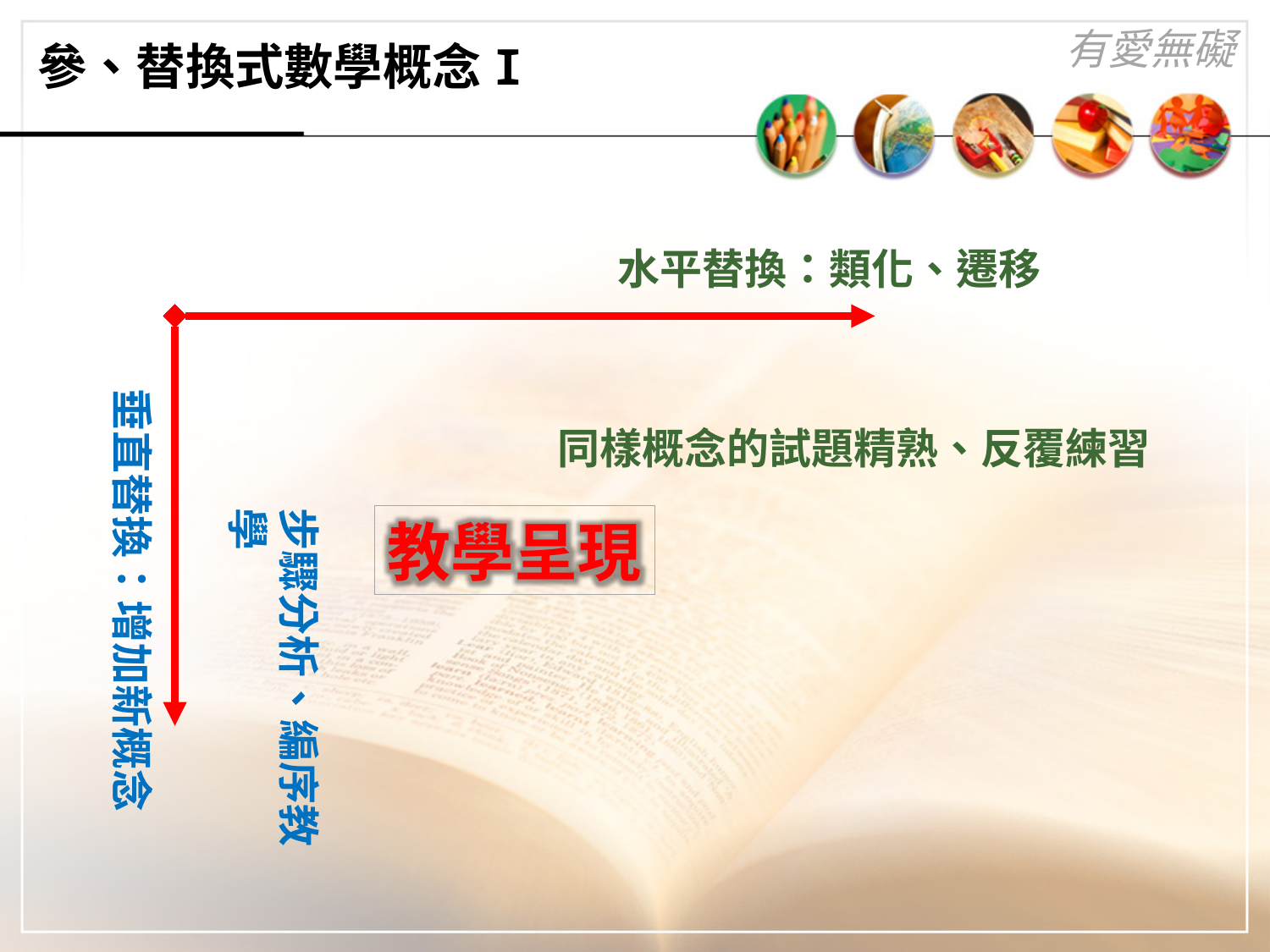

# 參、替換式數學概念I
水平替換：類化、遷移
垂直替換：增加新概念
同樣概念的試題精熟、反覆練習
步驟分析、編序教學
教學呈現